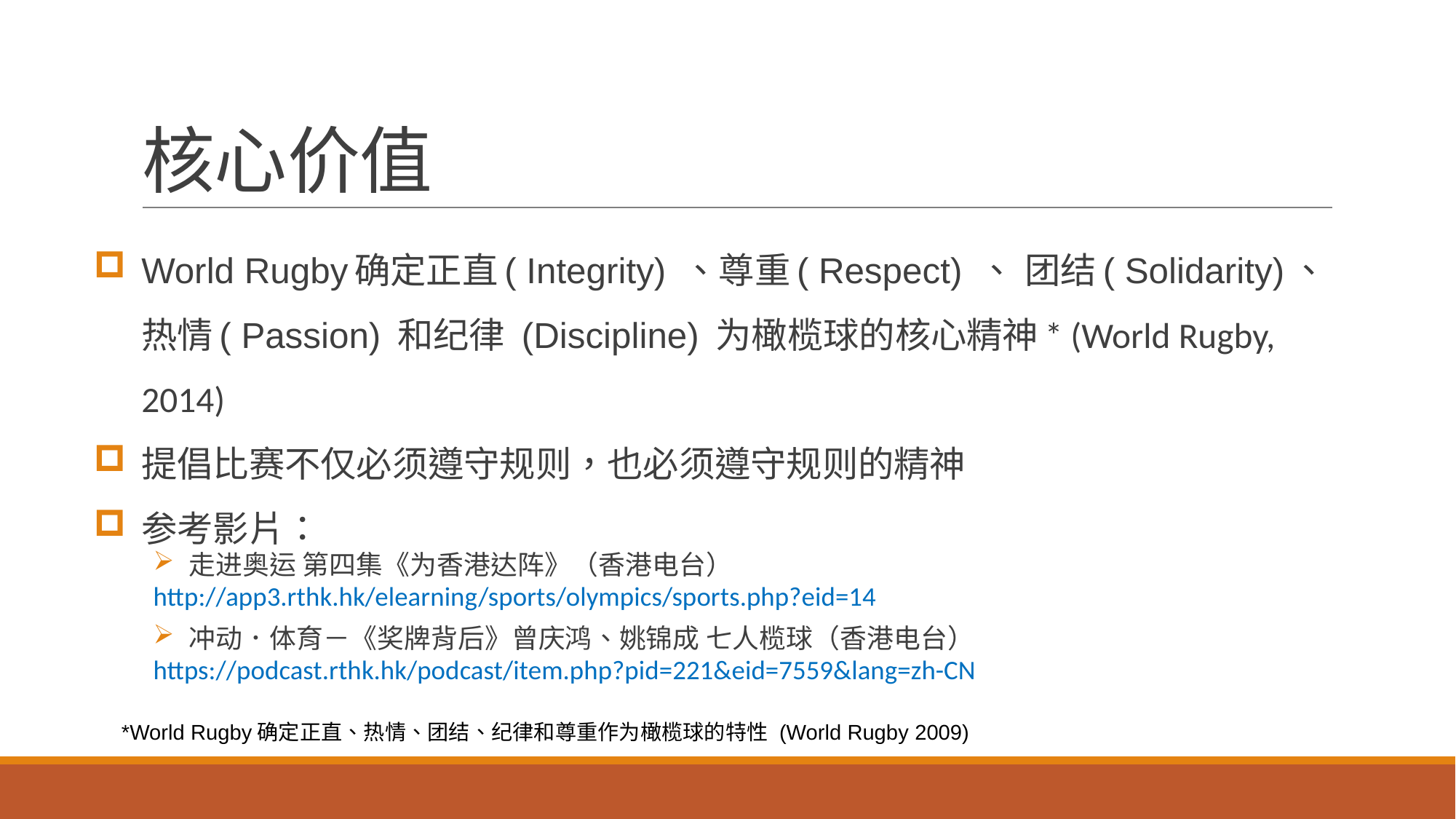

# 核心价值
World Rugby确定正直( Integrity) 、尊重( Respect) 、 团结( Solidarity)、热情( Passion) 和纪律 (Discipline) 为橄榄球的核心精神* (World Rugby, 2014)
提倡比赛不仅必须遵守规则，也必须遵守规则的精神
参考影片：
走进奥运 第四集《为香港达阵》（香港电台）
	http://app3.rthk.hk/elearning/sports/olympics/sports.php?eid=14
冲动．体育－《奖牌背后》曾庆鸿、姚锦成 七人榄球（香港电台）
	https://podcast.rthk.hk/podcast/item.php?pid=221&eid=7559&lang=zh-CN

*World Rugby确定正直、热情、团结、纪律和尊重作为橄榄球的特性 (World Rugby 2009)